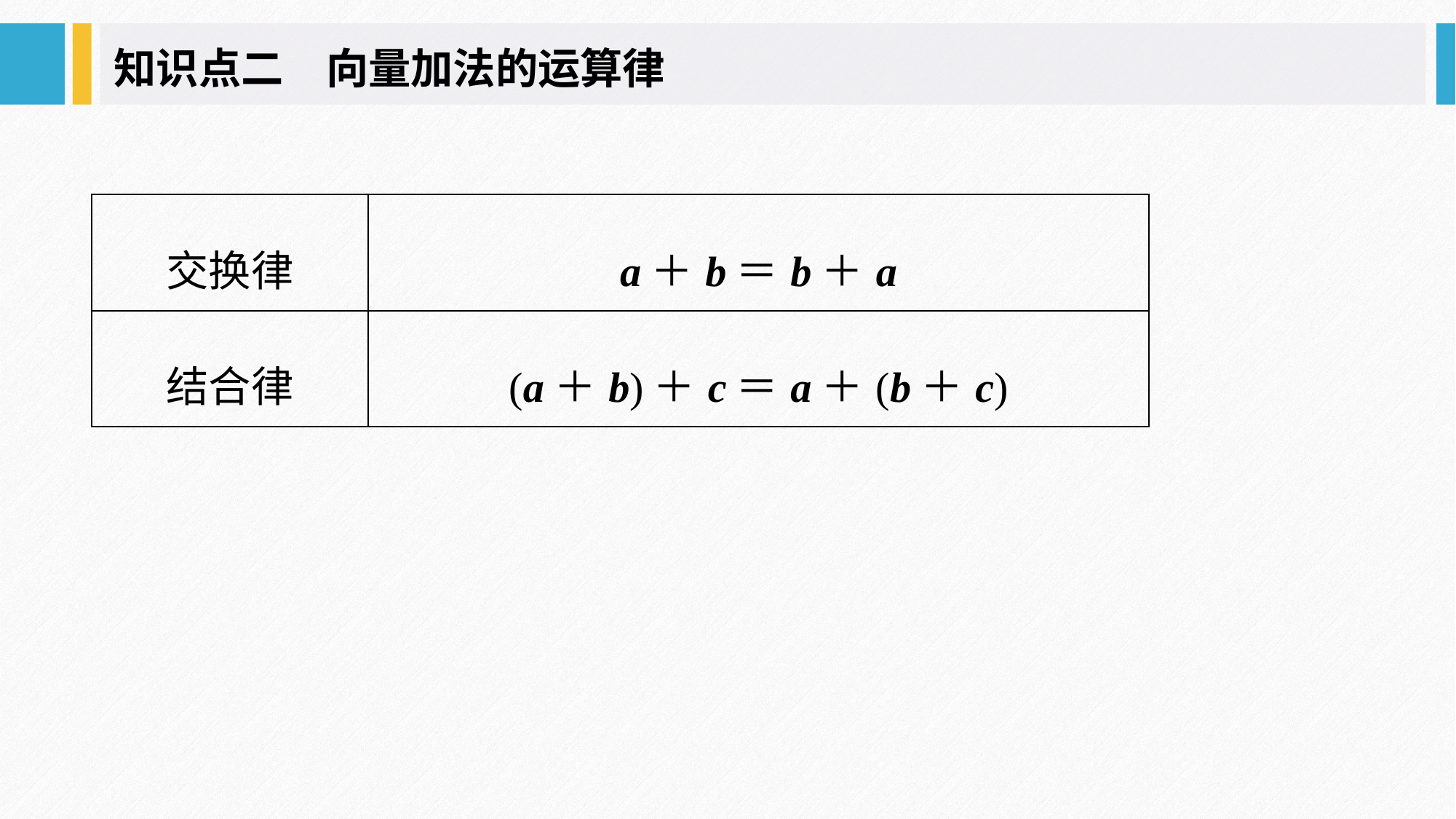

知识点二　向量加法的运算律
| 交换律 | a＋b＝b＋a |
| --- | --- |
| 结合律 | (a＋b)＋c＝a＋(b＋c) |